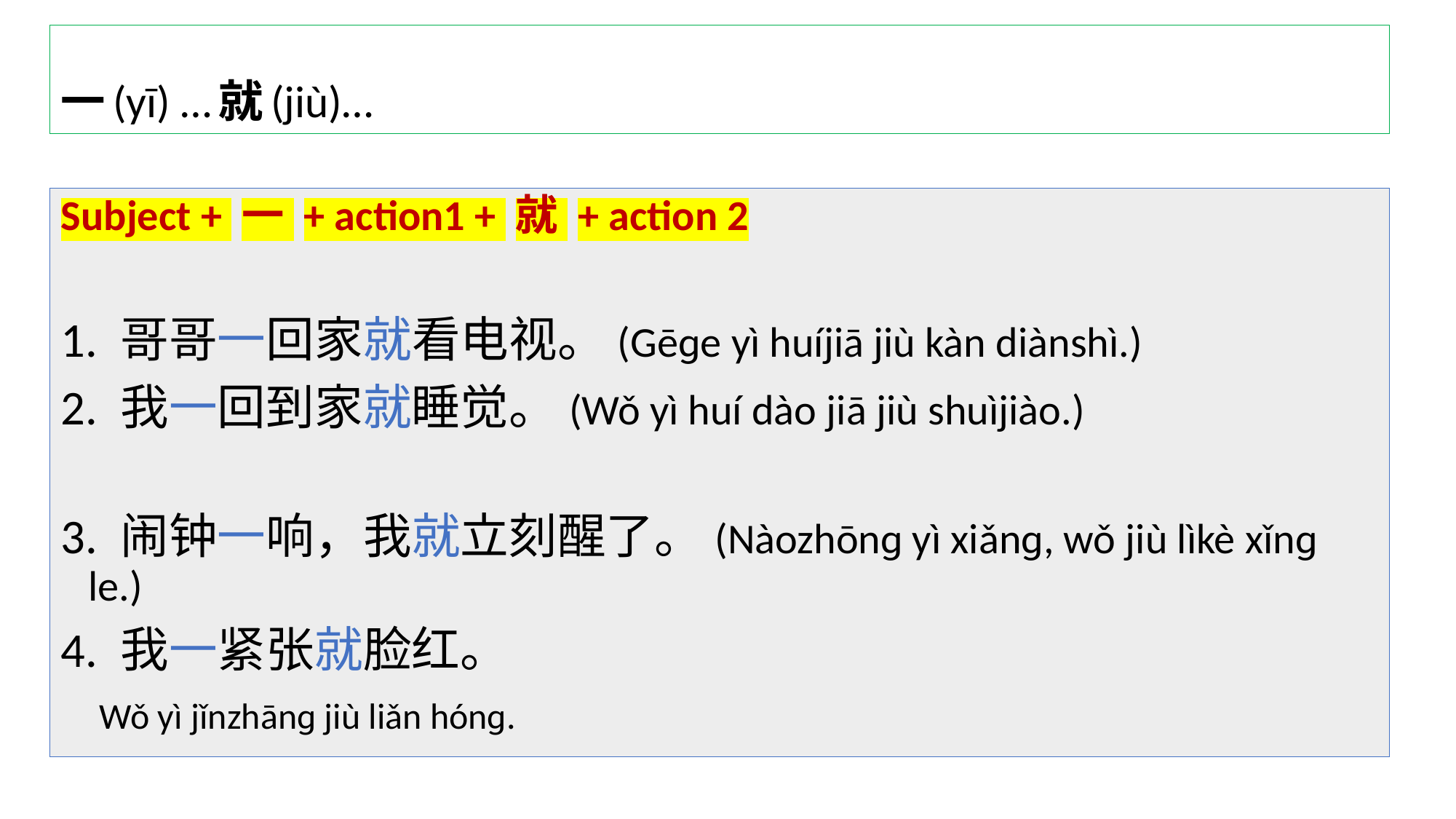

# 一(yī) …就(jiù)…

Subject + 一 + action1 + 就 + action 2

1. 哥哥一回家就看电视。(Gēɡe yì huíjiā jiù kàn diànshì.)
2. 我一回到家就睡觉。(Wǒ yì huí dào jiā jiù shuìjiào.)

3. 闹钟一响，我就立刻醒了。(Nàozhōnɡ yì xiǎnɡ, wǒ jiù lìkè xǐnɡ le.)
4. 我一紧张就脸红。
    Wǒ yì jǐnzhānɡ jiù liǎn hónɡ.